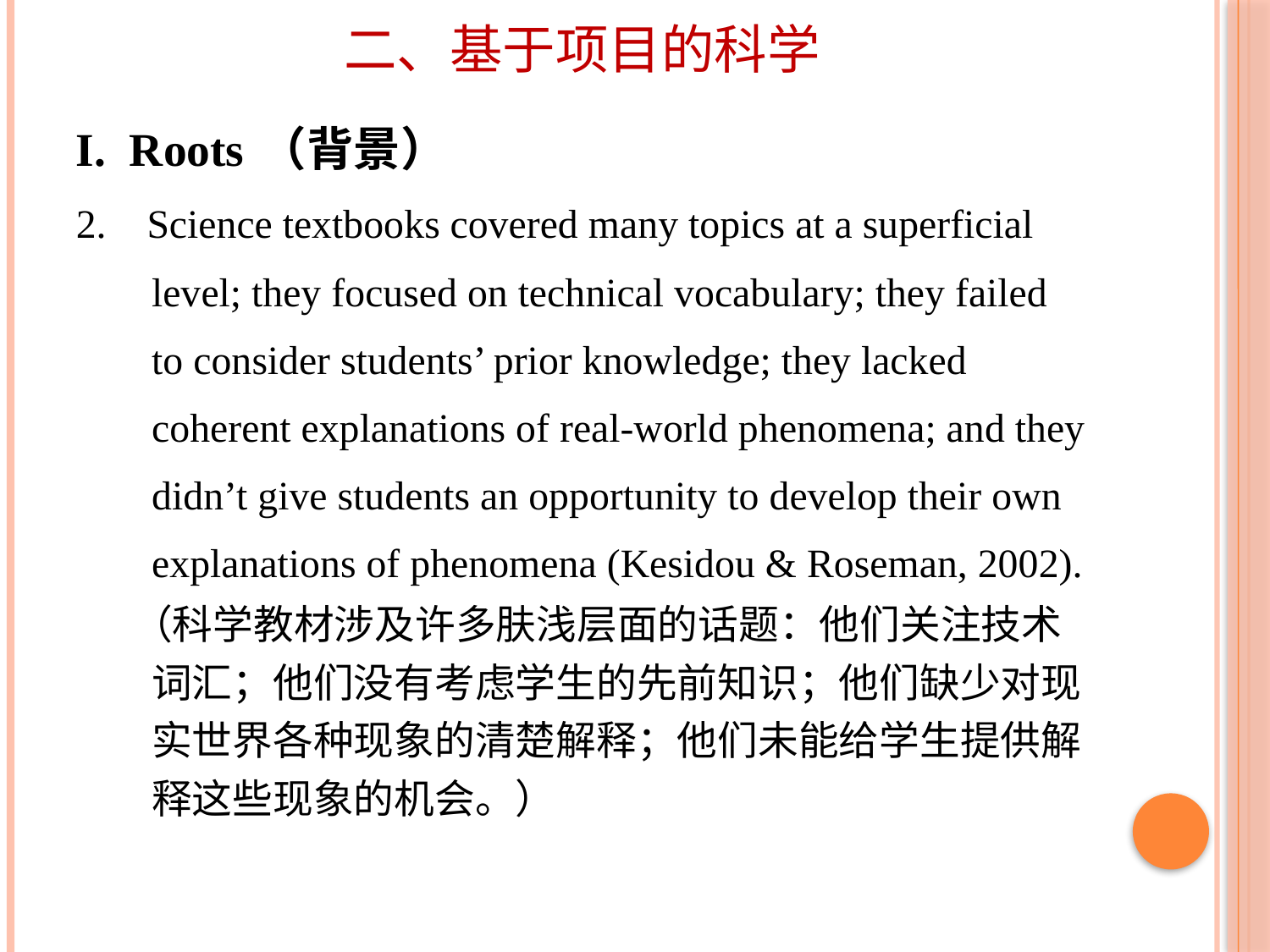

# 二、基于项目的科学
I.  Roots （背景）
2.    Science textbooks covered many topics at a superficial level; they focused on technical vocabulary; they failed to consider students’ prior knowledge; they lacked coherent explanations of real-world phenomena; and they didn’t give students an opportunity to develop their own explanations of phenomena (Kesidou & Roseman, 2002).
      （科学教材涉及许多肤浅层面的话题：他们关注技术词汇；他们没有考虑学生的先前知识；他们缺少对现实世界各种现象的清楚解释；他们未能给学生提供解释这些现象的机会。）